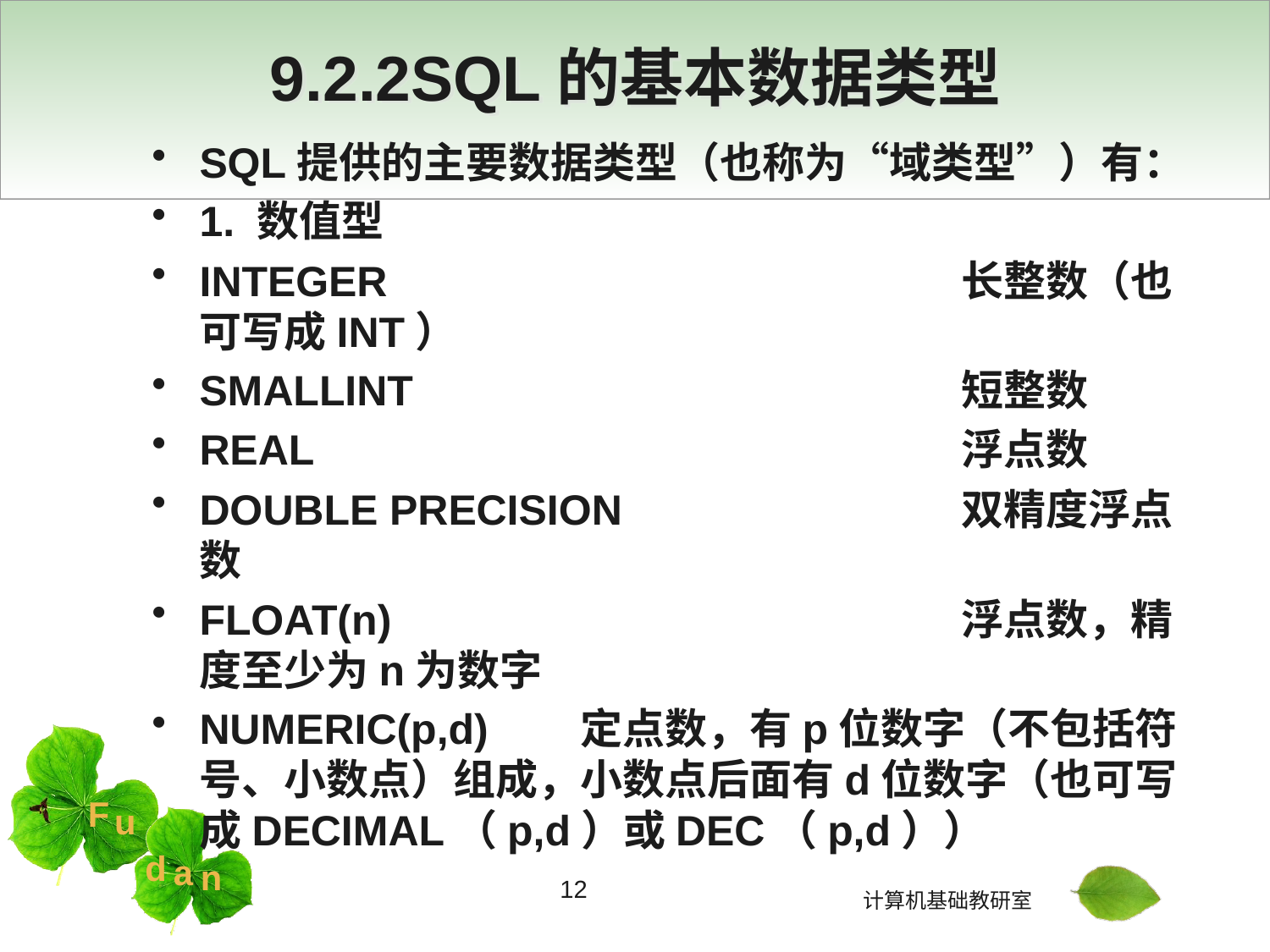

# 9.2.2SQL的基本数据类型
SQL提供的主要数据类型（也称为“域类型”）有：
1. 数值型
INTEGER					长整数（也可写成INT）
SMALLINT					短整数
REAL						浮点数
DOUBLE PRECISION			双精度浮点数
FLOAT(n)					浮点数，精度至少为n为数字
NUMERIC(p,d)	定点数，有p位数字（不包括符号、小数点）组成，小数点后面有d位数字（也可写成DECIMAL（p,d）或DEC（p,d））
12